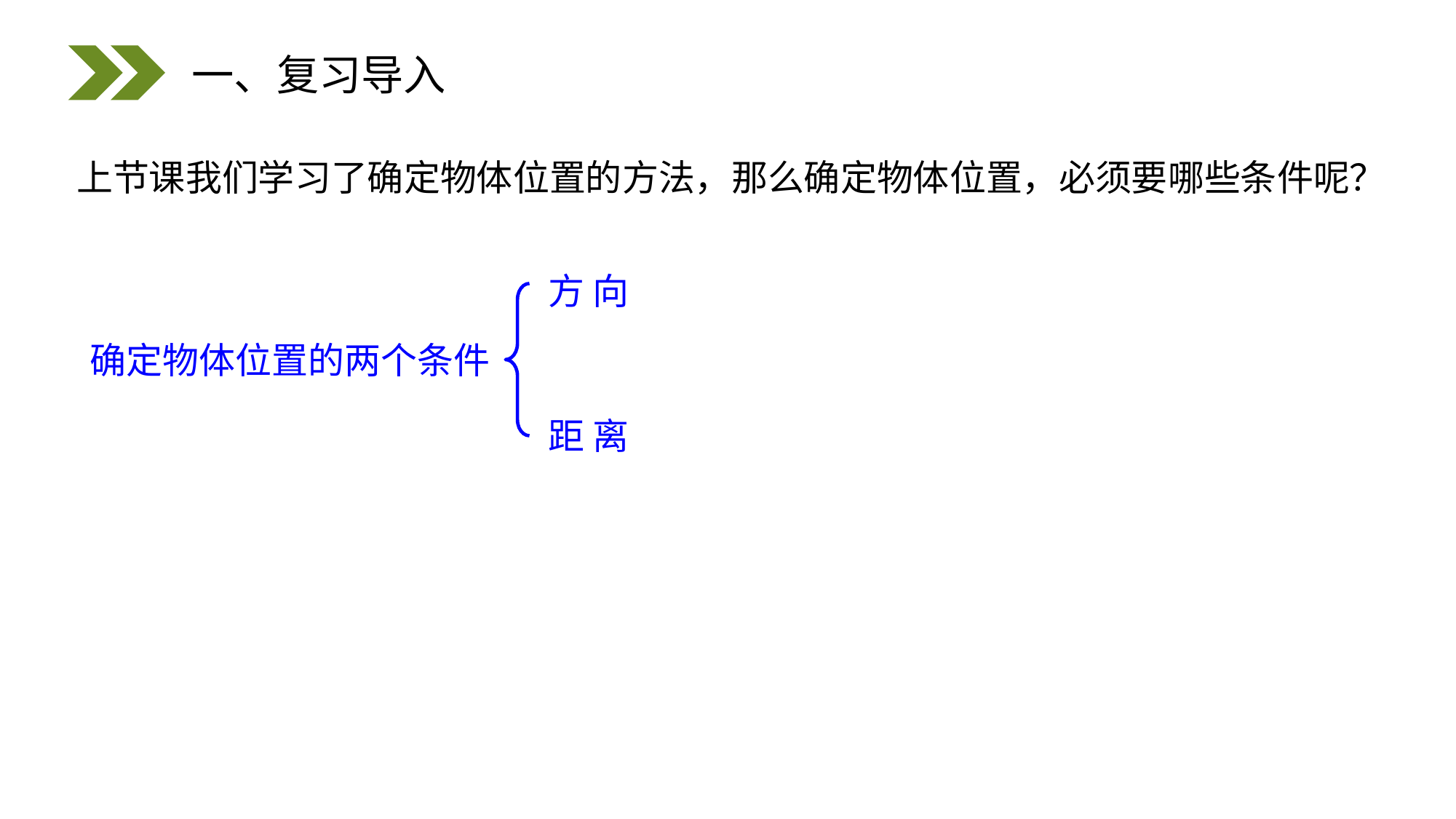

一、复习导入
上节课我们学习了确定物体位置的方法，那么确定物体位置，必须要哪些条件呢？
方 向

确定物体位置的两个条件
距 离